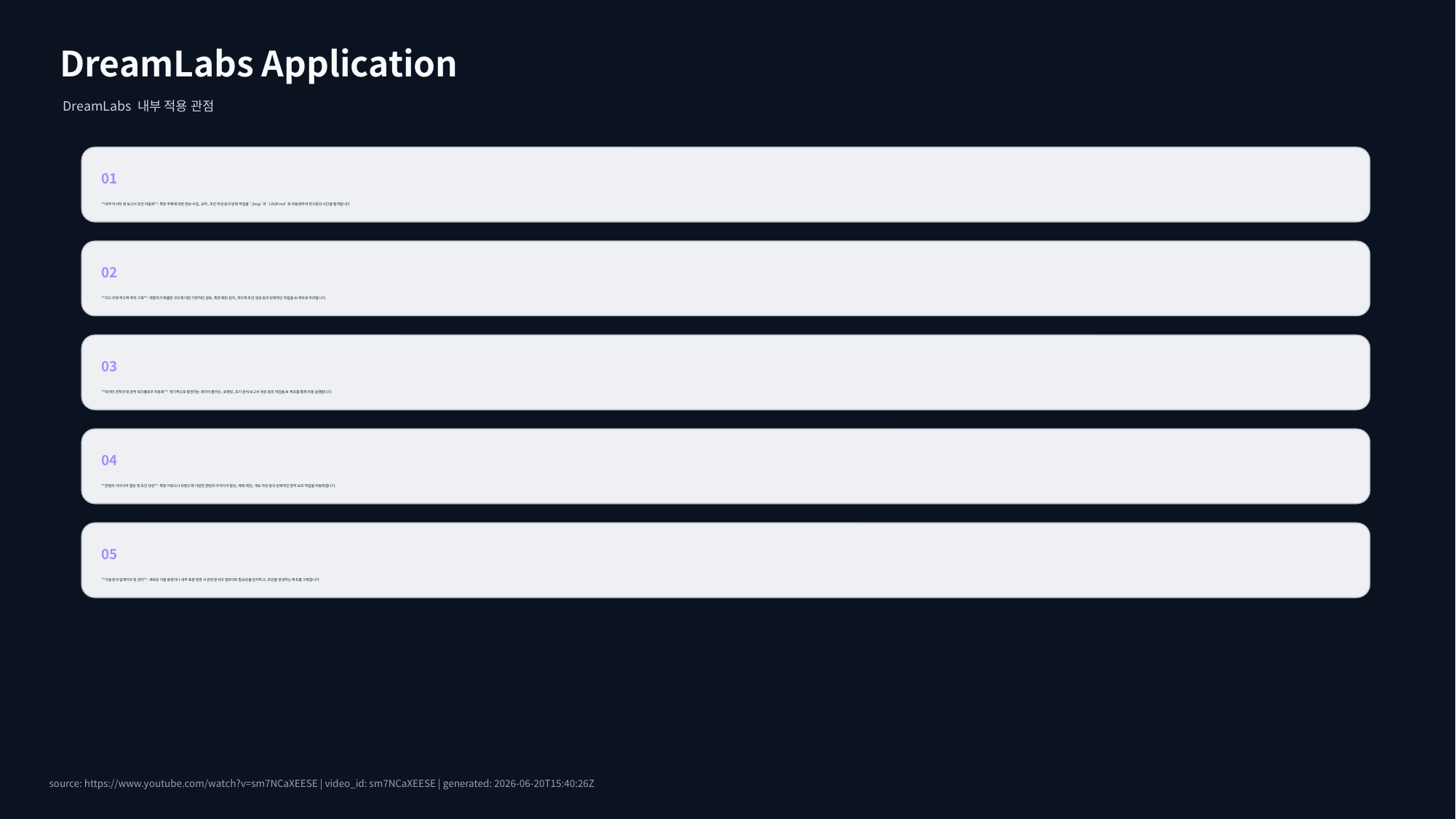

DreamLabs Application
DreamLabs 내부 적용 관점

01
**내부 리서치 및 보고서 초안 자동화**: 특정 주제에 대한 정보 수집, 요약, 초안 작성 등의 반복 작업을 `/loop`와 `LOOP.md`로 자동화하여 연구원의 시간을 절약합니다.

02
**코드 리뷰 피드백 루프 구축**: 개발자가 제출한 코드에 대한 기본적인 검토, 특정 패턴 감지, 피드백 초안 생성 등의 반복적인 작업을 AI 루프로 처리합니다.

03
**데이터 전처리 및 분석 워크플로우 자동화**: 정기적으로 발생하는 데이터 클리닝, 포맷팅, 초기 분석 보고서 생성 등의 작업을 AI 루프를 통해 자동 실행합니다.

04
**콘텐츠 아이디어 발상 및 초안 생성**: 특정 키워드나 트렌드에 기반한 콘텐츠 아이디어 발상, 제목 제안, 개요 작성 등의 반복적인 창작 보조 작업을 자동화합니다.

05
**기술 문서 업데이트 및 관리**: 새로운 기술 동향이나 내부 표준 변경 시 관련 문서의 업데이트 필요성을 감지하고, 초안을 생성하는 루프를 구축합니다.
source: https://www.youtube.com/watch?v=sm7NCaXEESE | video_id: sm7NCaXEESE | generated: 2026-06-20T15:40:26Z